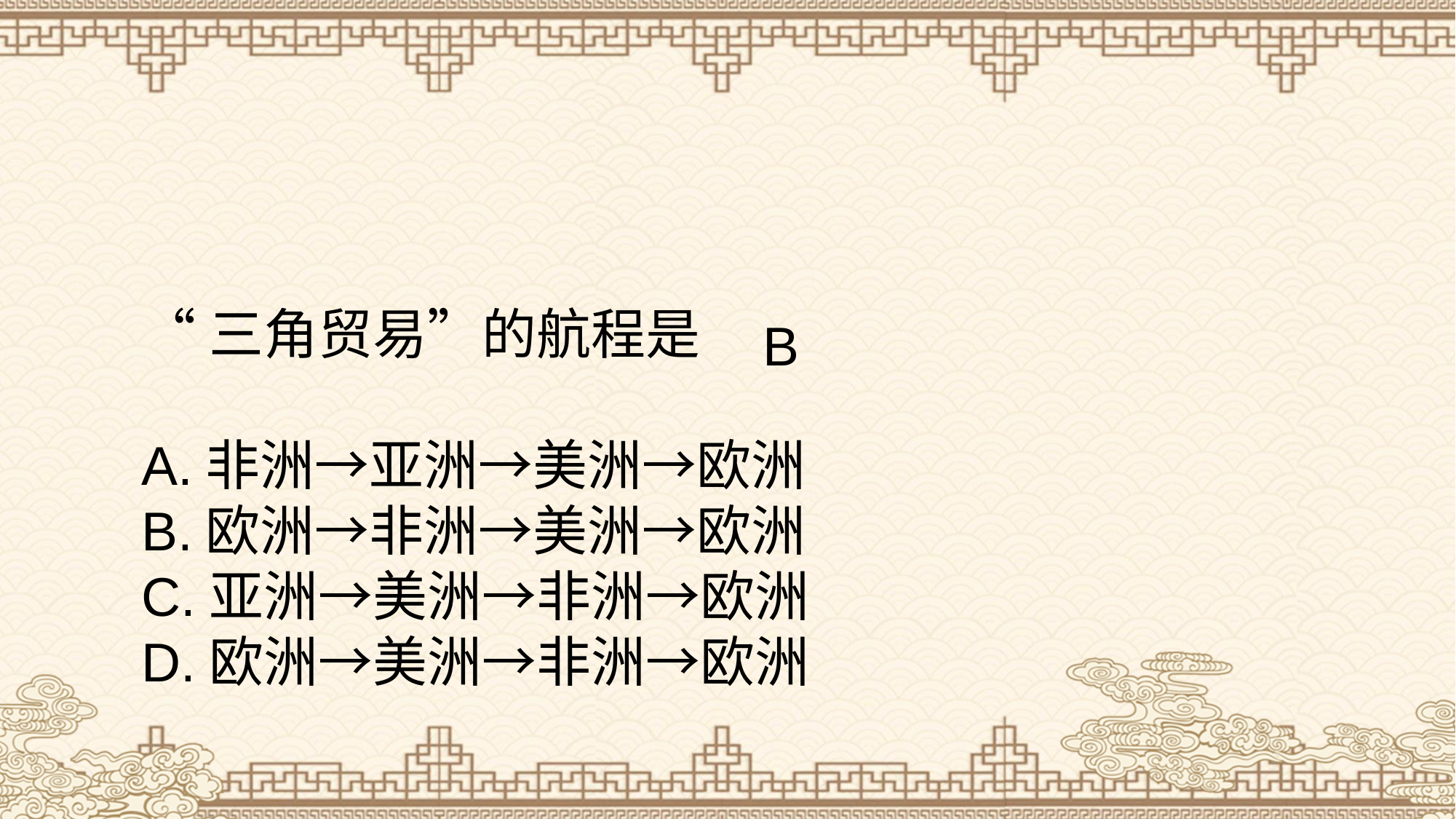

“三角贸易”的航程是

A.非洲→亚洲→美洲→欧洲
B.欧洲→非洲→美洲→欧洲
C.亚洲→美洲→非洲→欧洲
D.欧洲→美洲→非洲→欧洲
B